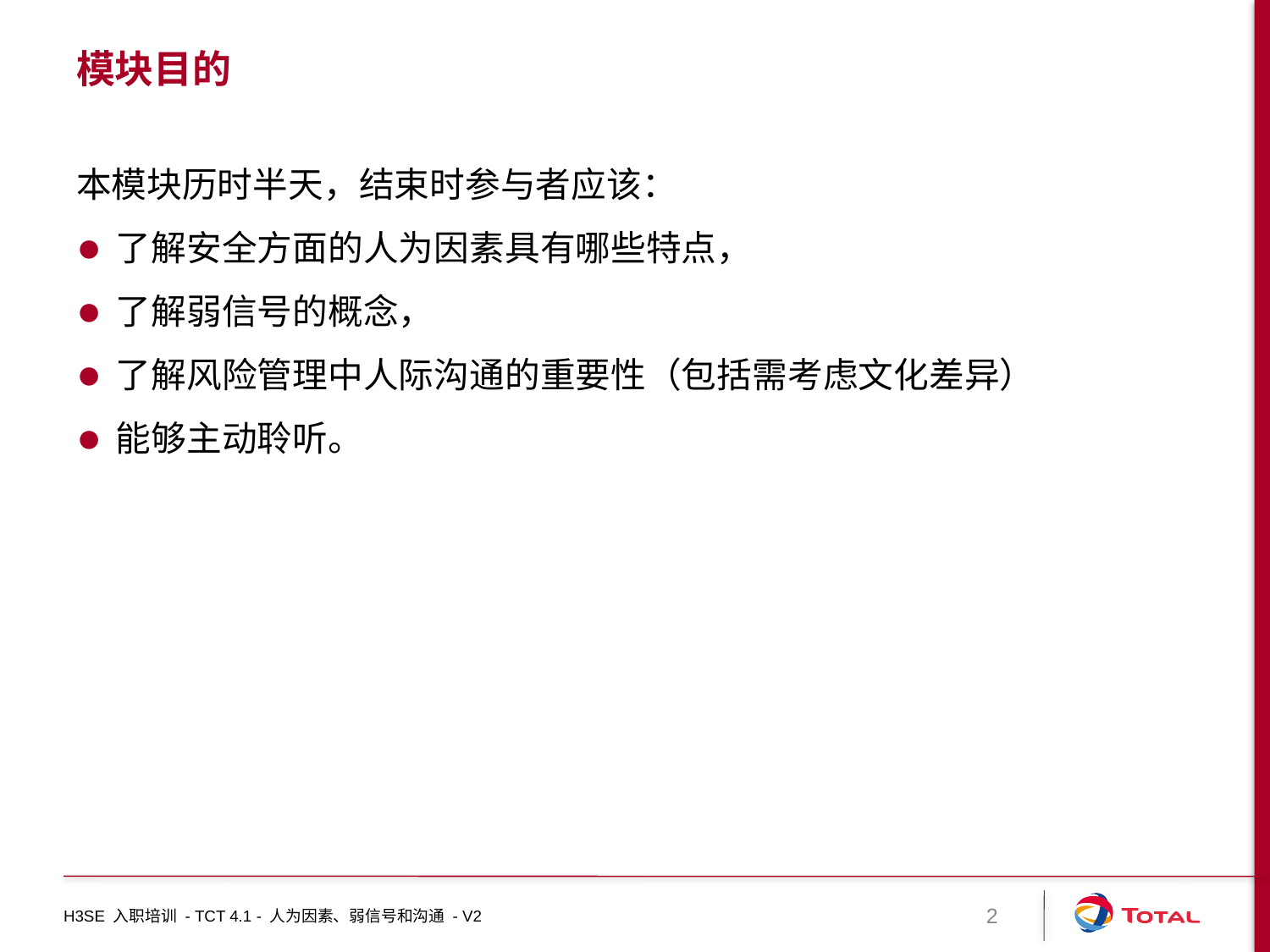

# 模块目的
本模块历时半天，结束时参与者应该：
了解安全方面的人为因素具有哪些特点，
了解弱信号的概念，
了解风险管理中人际沟通的重要性（包括需考虑文化差异）
能够主动聆听。
H3SE 入职培训 - TCT 4.1 - 人为因素、弱信号和沟通 - V2
2